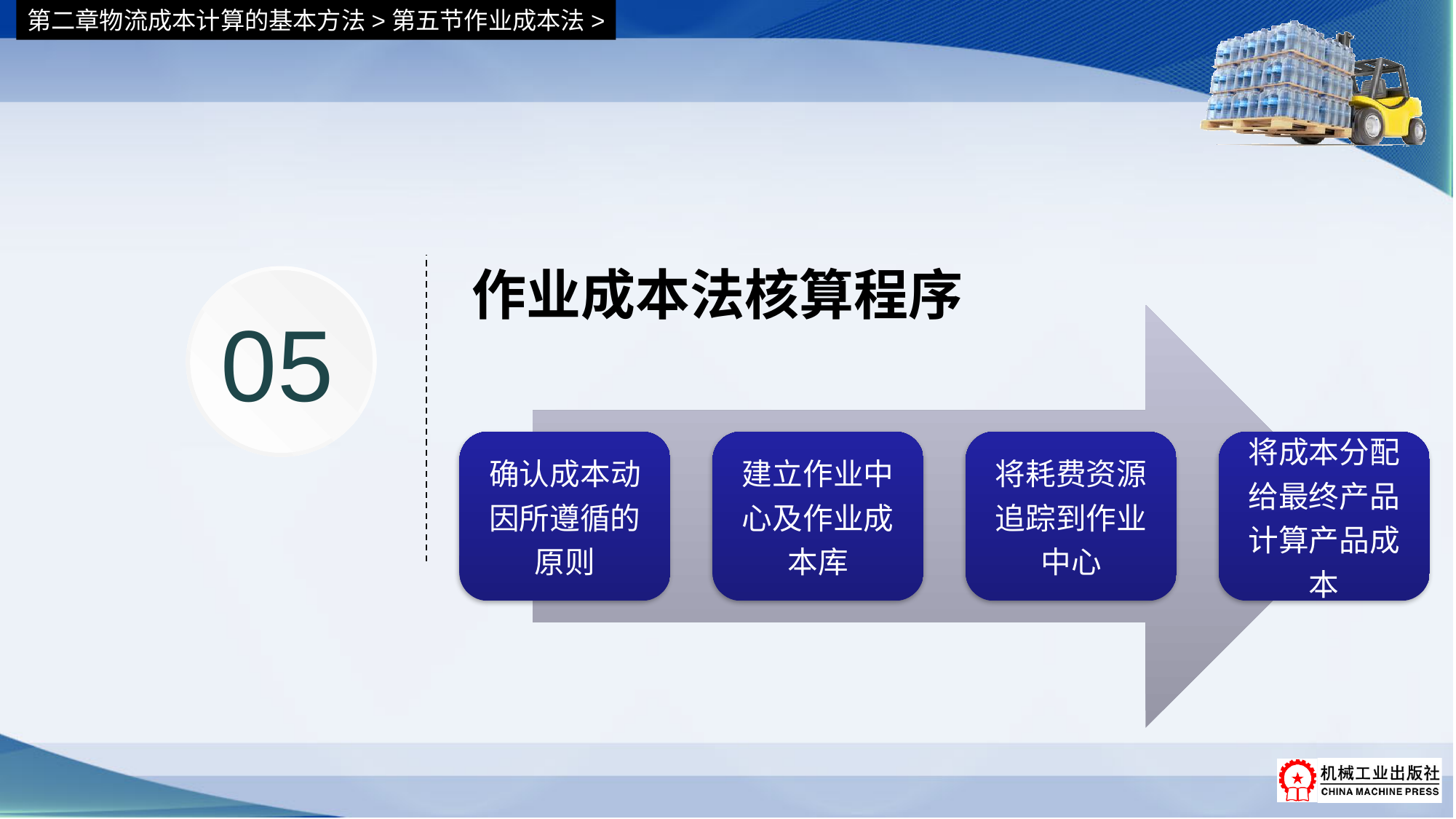

第二章物流成本计算的基本方法>第五节作业成本法>
作业成本法核算程序

05
确认成本动因所遵循的原则
建立作业中心及作业成本库
将耗费资源追踪到作业中心
将成本分配给最终产品计算产品成本